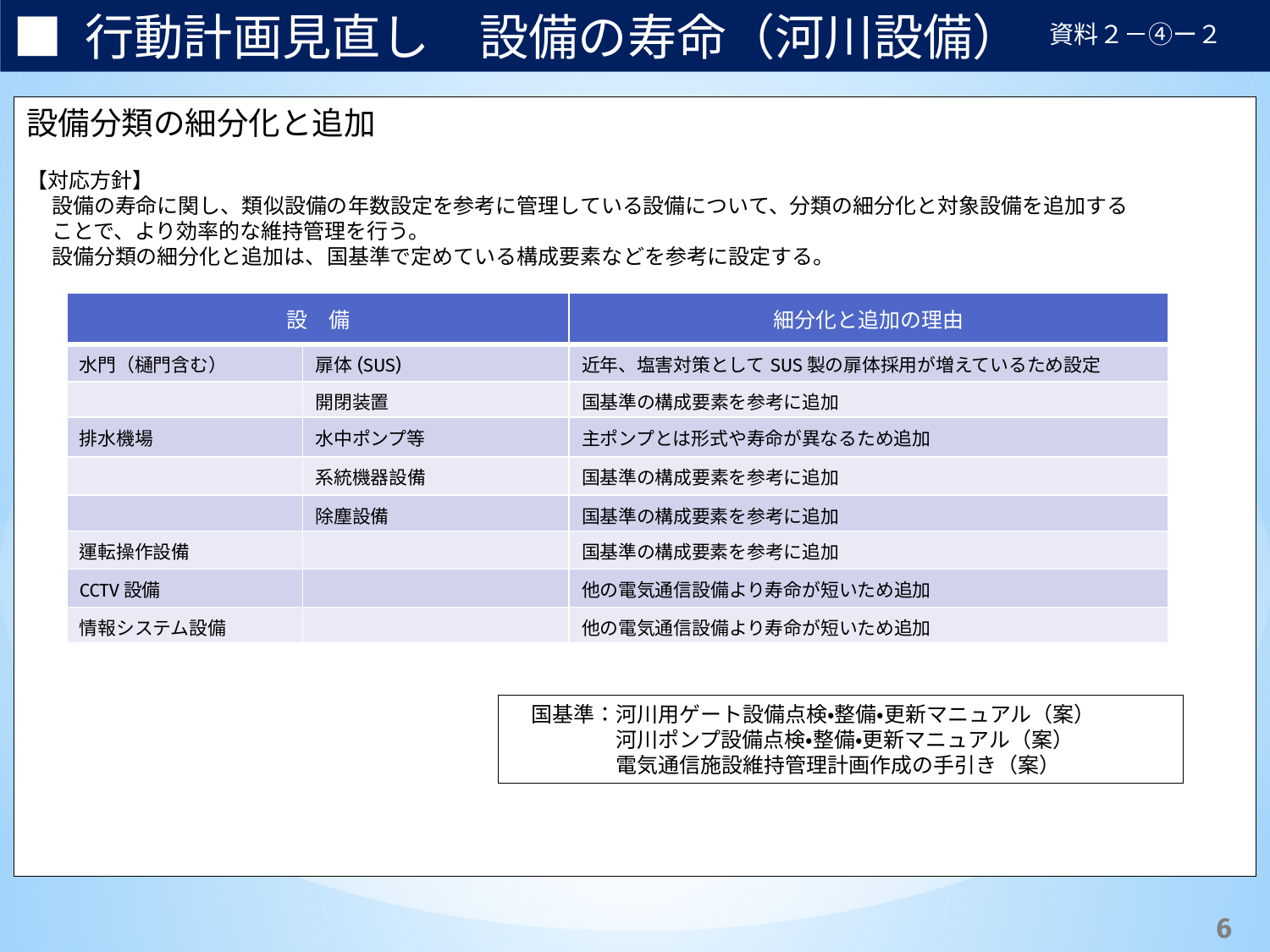

■ 行動計画見直し　設備の寿命（河川設備）
資料２－④ー２
設備分類の細分化と追加

【対応方針】
設備の寿命に関し、類似設備の年数設定を参考に管理している設備について、分類の細分化と対象設備を追加する
ことで、より効率的な維持管理を行う。
設備分類の細分化と追加は、国基準で定めている構成要素などを参考に設定する。

| 設　備 |  | 細分化と追加の理由 |
| --- | --- | --- |
| 水門（樋門含む） | 扉体(SUS) | 近年、塩害対策としてSUS製の扉体採用が増えているため設定 |
|  | 開閉装置 | 国基準の構成要素を参考に追加 |
| 排水機場 | 水中ポンプ等 | 主ポンプとは形式や寿命が異なるため追加 |
|  | 系統機器設備 | 国基準の構成要素を参考に追加 |
|  | 除塵設備 | 国基準の構成要素を参考に追加 |
| 運転操作設備 |  | 国基準の構成要素を参考に追加 |
| CCTV設備 |  | 他の電気通信設備より寿命が短いため追加 |
| 情報システム設備 |  | 他の電気通信設備より寿命が短いため追加 |
　国基準：河川用ゲート設備点検・整備・更新マニュアル（案）
　　　　　河川ポンプ設備点検・整備・更新マニュアル（案）
　　　　　電気通信施設維持管理計画作成の手引き（案）
6